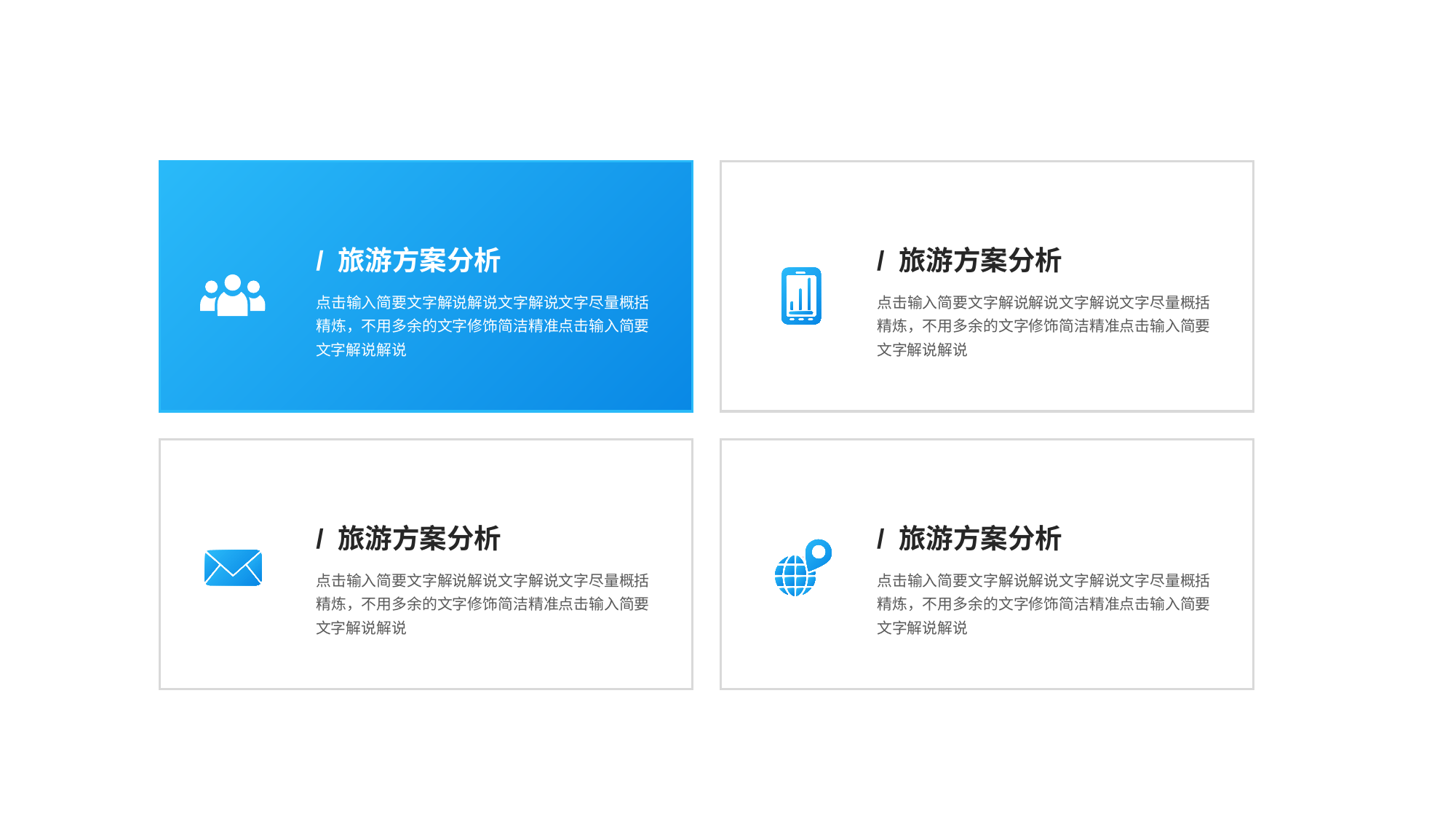

/ 旅游方案分析
点击输入简要文字解说解说文字解说文字尽量概括精炼，不用多余的文字修饰简洁精准点击输入简要文字解说解说

/ 旅游方案分析
点击输入简要文字解说解说文字解说文字尽量概括精炼，不用多余的文字修饰简洁精准点击输入简要文字解说解说

/ 旅游方案分析
点击输入简要文字解说解说文字解说文字尽量概括精炼，不用多余的文字修饰简洁精准点击输入简要文字解说解说

/ 旅游方案分析
点击输入简要文字解说解说文字解说文字尽量概括精炼，不用多余的文字修饰简洁精准点击输入简要文字解说解说